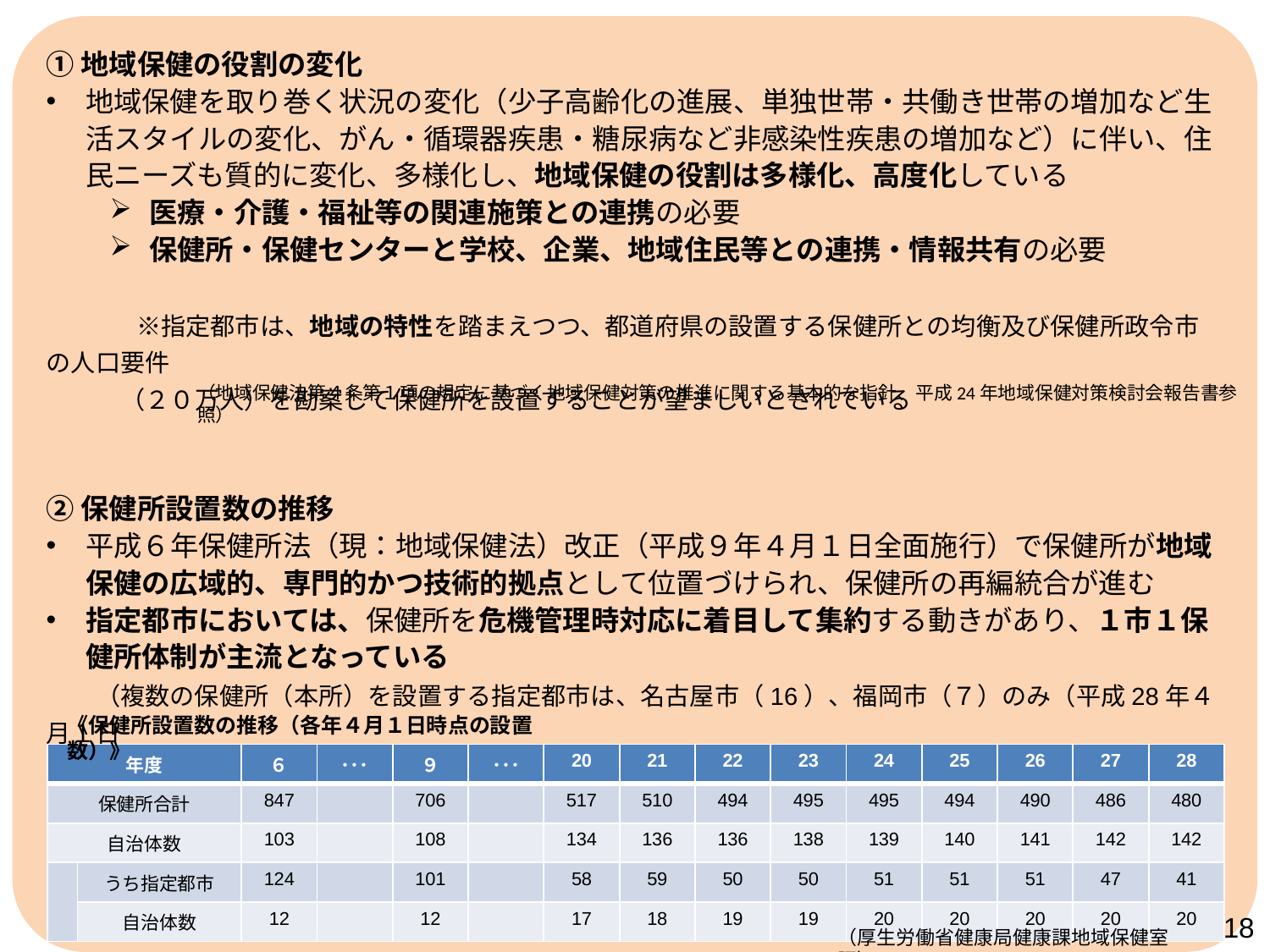

①地域保健の役割の変化
地域保健を取り巻く状況の変化（少子高齢化の進展、単独世帯・共働き世帯の増加など生活スタイルの変化、がん・循環器疾患・糖尿病など非感染性疾患の増加など）に伴い、住民ニーズも質的に変化、多様化し、地域保健の役割は多様化、高度化している
医療・介護・福祉等の関連施策との連携の必要
保健所・保健センターと学校、企業、地域住民等との連携・情報共有の必要

　　　　　　※指定都市は、地域の特性を踏まえつつ、都道府県の設置する保健所との均衡及び保健所政令市の人口要件
　　　（２０万人）を勘案して保健所を設置することが望ましいとされている

②保健所設置数の推移
平成６年保健所法（現：地域保健法）改正（平成９年４月１日全面施行）で保健所が地域保健の広域的、専門的かつ技術的拠点として位置づけられ、保健所の再編統合が進む
指定都市においては、保健所を危機管理時対応に着目して集約する動きがあり、１市１保健所体制が主流となっている
　　（複数の保健所（本所）を設置する指定都市は、名古屋市（16）、福岡市（７）のみ（平成28年４月１日
　　　現在））

（地域保健法第４条第１項の規定に基づく地域保健対策の推進に関する基本的な指針、平成24年地域保健対策検討会報告書参照）
《保健所設置数の推移（各年４月１日時点の設置数）》
| 年度 |  | ６ | ･･･ | ９ | ･･･ | 20 | 21 | 22 | 23 | 24 | 25 | 26 | 27 | 28 |
| --- | --- | --- | --- | --- | --- | --- | --- | --- | --- | --- | --- | --- | --- | --- |
| 保健所合計 |  | 847 |  | 706 |  | 517 | 510 | 494 | 495 | 495 | 494 | 490 | 486 | 480 |
| 自治体数 |  | 103 |  | 108 |  | 134 | 136 | 136 | 138 | 139 | 140 | 141 | 142 | 142 |
|  | うち指定都市 | 124 |  | 101 |  | 58 | 59 | 50 | 50 | 51 | 51 | 51 | 47 | 41 |
|  | 自治体数 | 12 |  | 12 |  | 17 | 18 | 19 | 19 | 20 | 20 | 20 | 20 | 20 |
18
（厚生労働省健康局健康課地域保健室調）